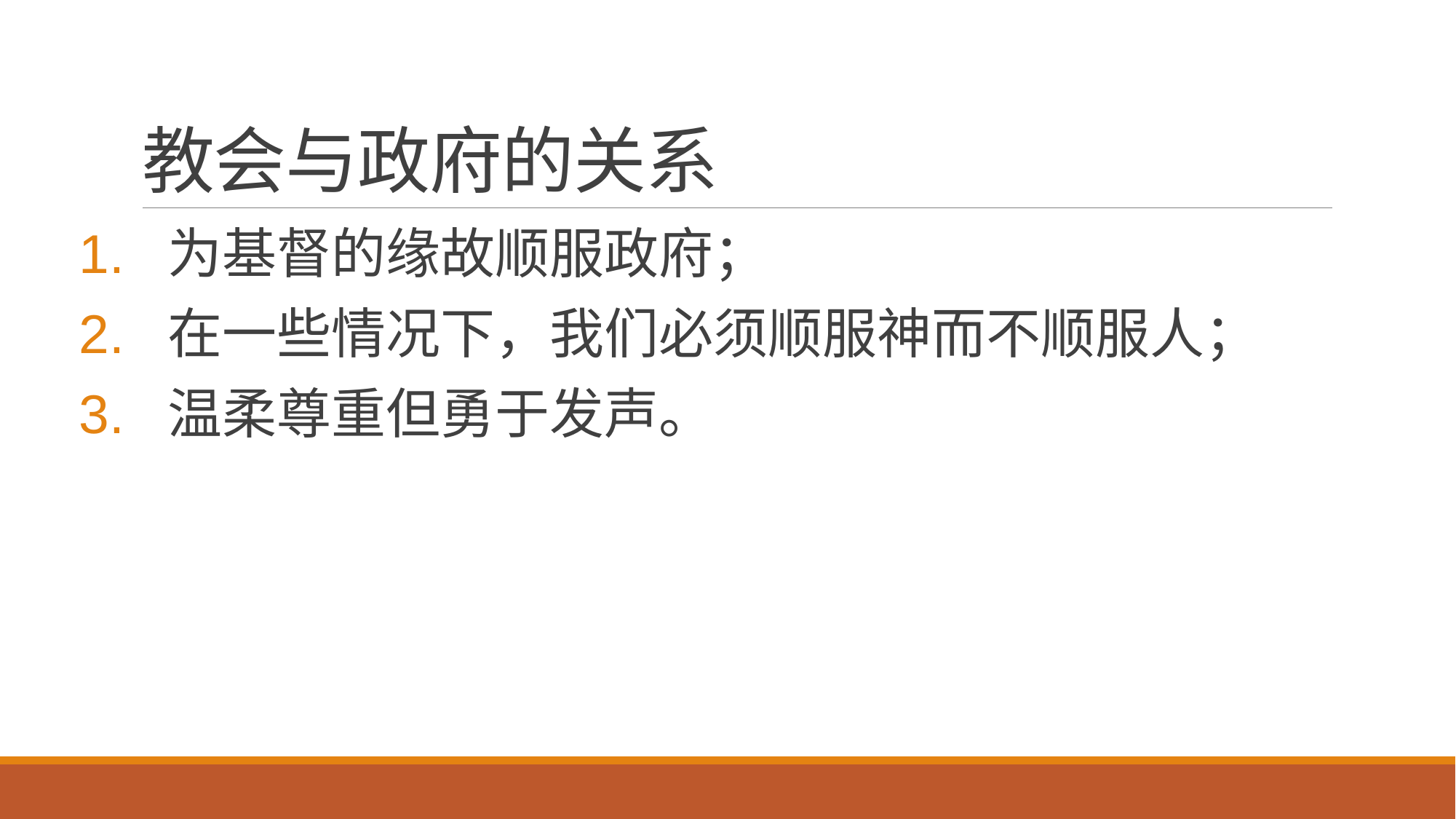

# 教会与政府的关系
为基督的缘故顺服政府；
在一些情况下，我们必须顺服神而不顺服人；
温柔尊重但勇于发声。